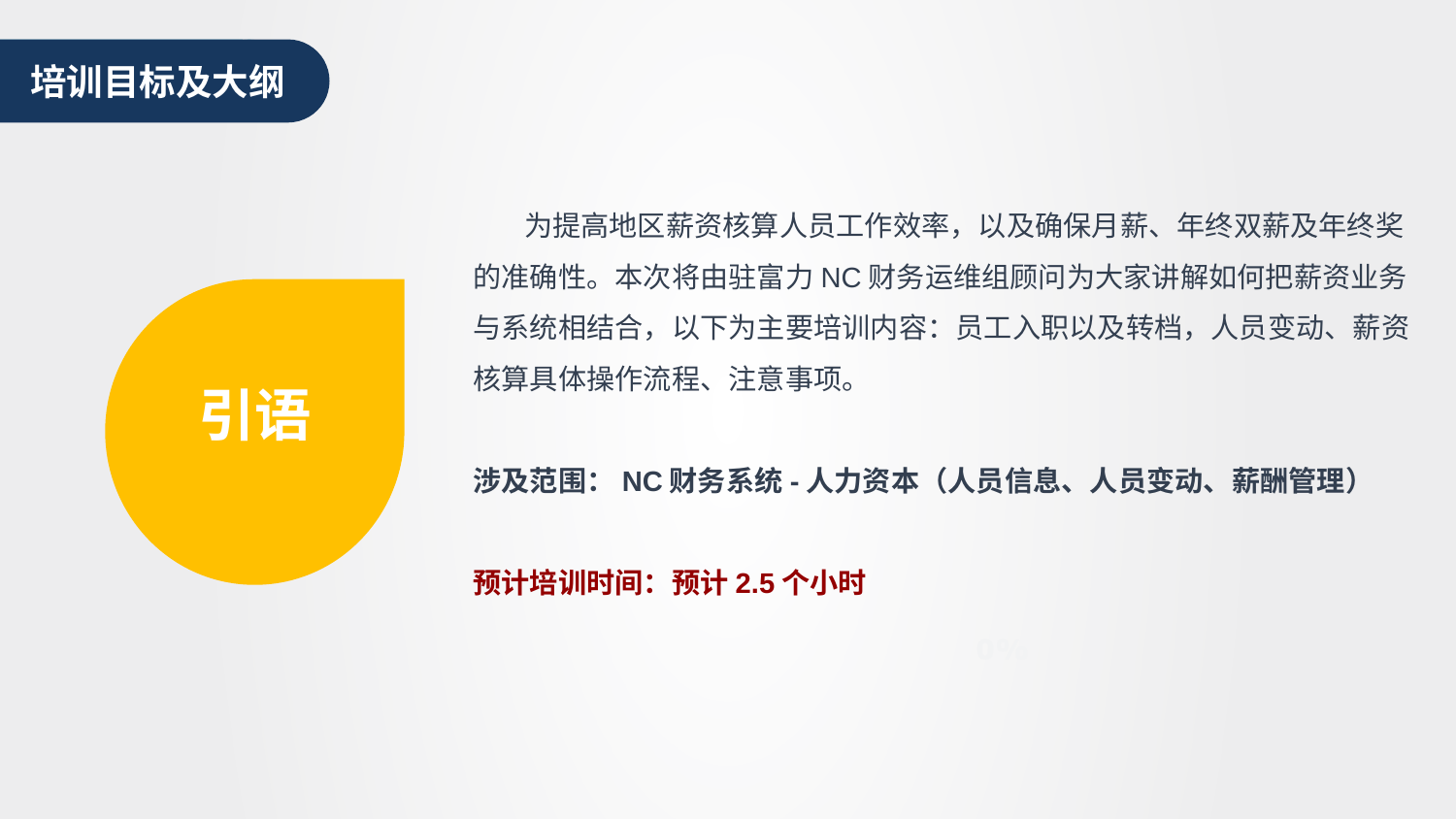

培训目标及大纲
       为提高地区薪资核算人员工作效率，以及确保月薪、年终双薪及年终奖的准确性。本次将由驻富力NC财务运维组顾问为大家讲解如何把薪资业务与系统相结合，以下为主要培训内容：员工入职以及转档，人员变动、薪资核算具体操作流程、注意事项。

涉及范围：NC财务系统-人力资本（人员信息、人员变动、薪酬管理）

预计培训时间：预计2.5个小时

引语